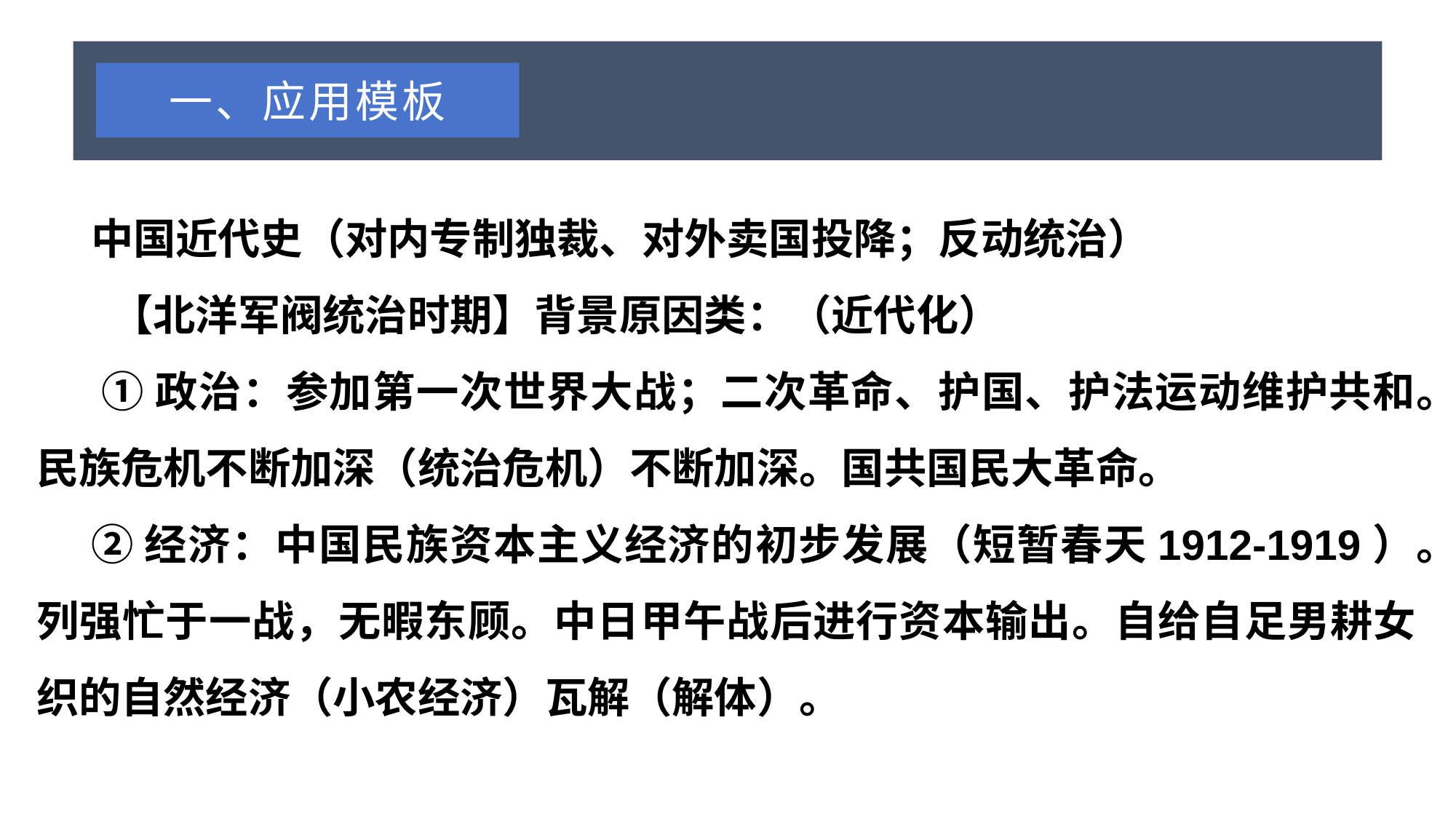

一、应用模板
中国近代史（对内专制独裁、对外卖国投降；反动统治）
 【北洋军阀统治时期】背景原因类：（近代化）
 ①政治：参加第一次世界大战；二次革命、护国、护法运动维护共和。民族危机不断加深（统治危机）不断加深。国共国民大革命。
②经济：中国民族资本主义经济的初步发展（短暂春天1912-1919）。列强忙于一战，无暇东顾。中日甲午战后进行资本输出。自给自足男耕女织的自然经济（小农经济）瓦解（解体）。